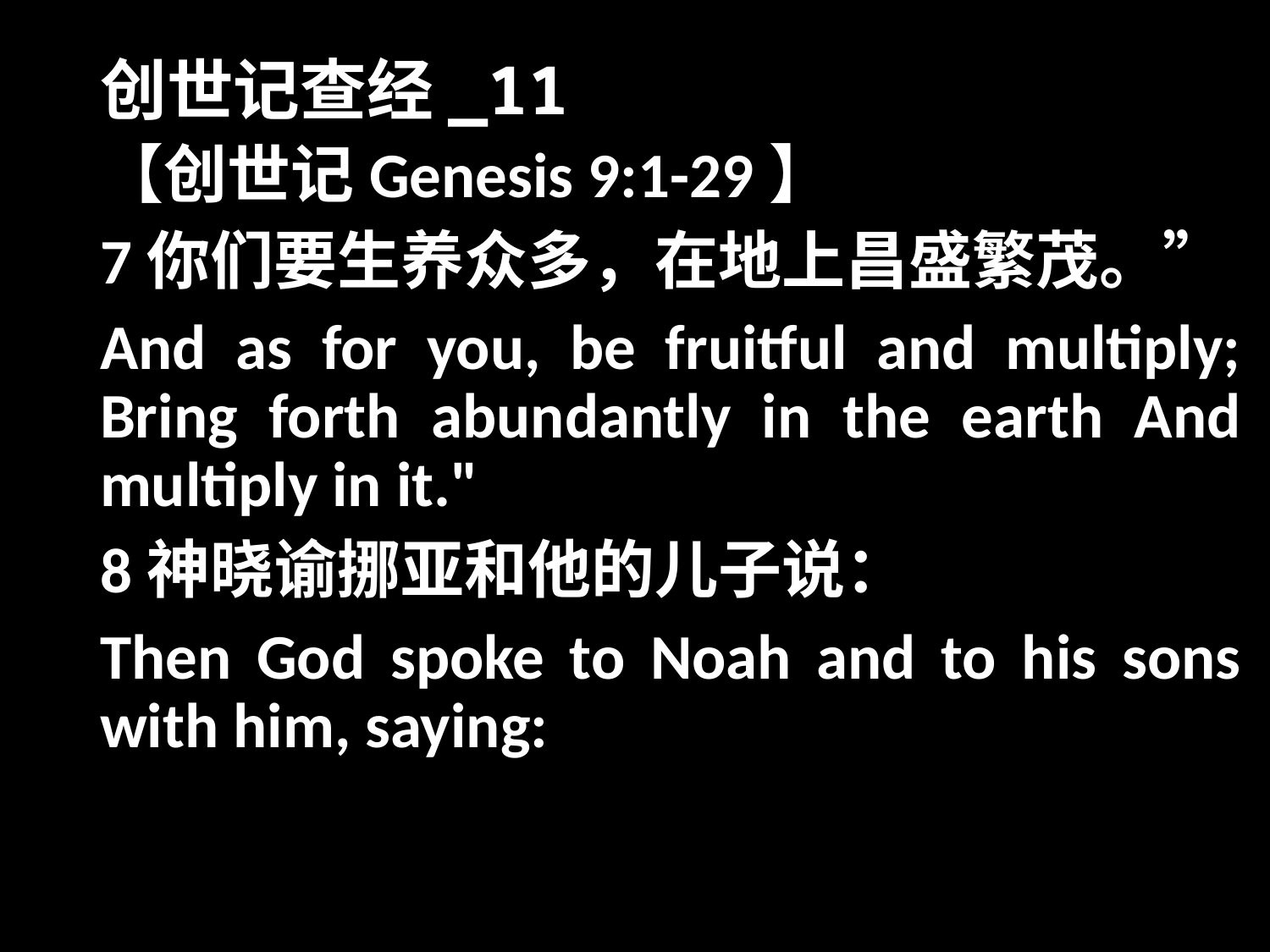

# 创世记查经_11
【创世记Genesis 9:1-29】
7你们要生养众多，在地上昌盛繁茂。”
And as for you, be fruitful and multiply; Bring forth abundantly in the earth And multiply in it."
8神晓谕挪亚和他的儿子说：
Then God spoke to Noah and to his sons with him, saying: